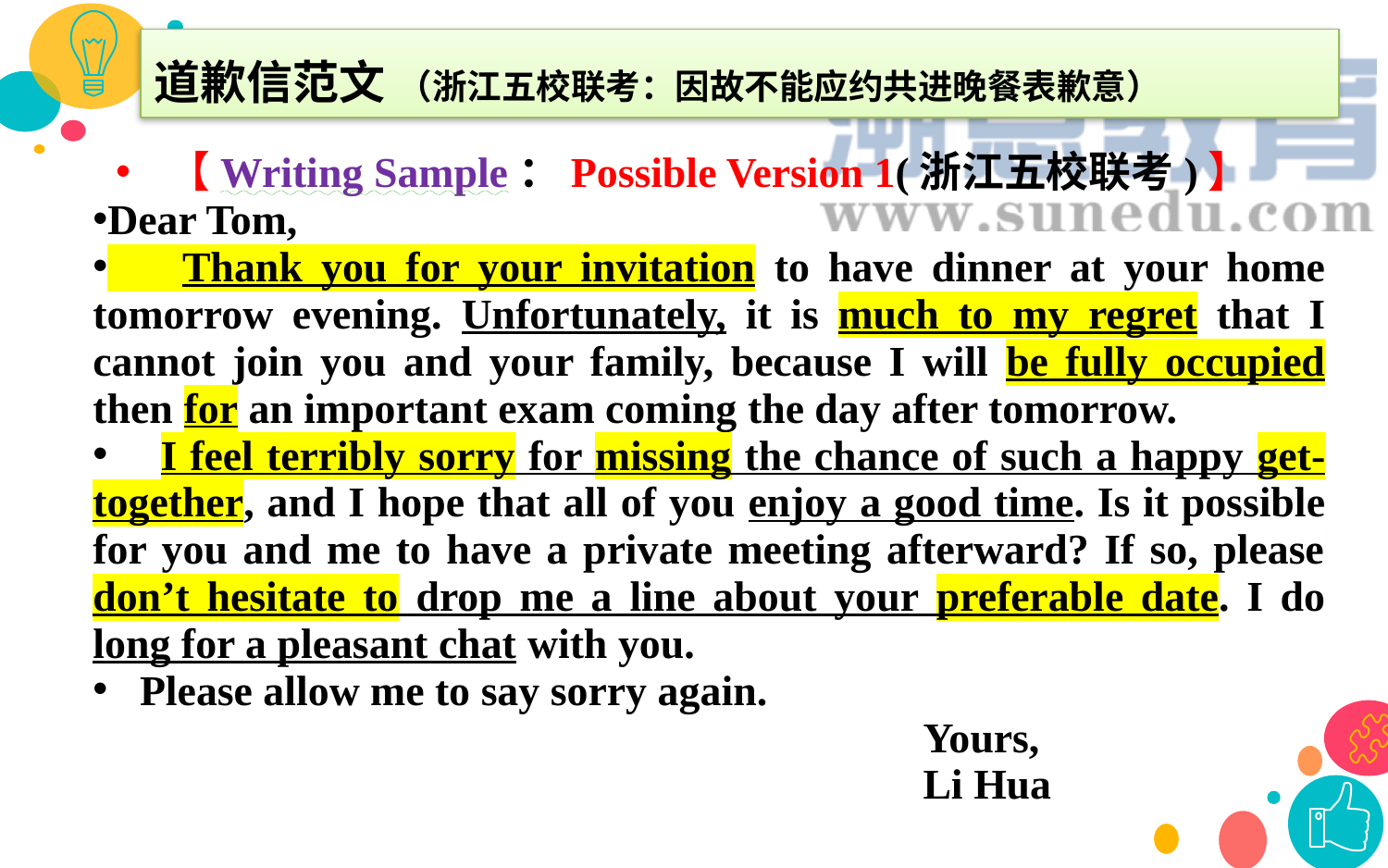

道歉信范文 （浙江五校联考：因故不能应约共进晚餐表歉意）
【Writing Sample：Possible Version 1(浙江五校联考)】
Dear Tom,
    Thank you for your invitation to have dinner at your home tomorrow evening. Unfortunately, it is much to my regret that I cannot join you and your family, because I will be fully occupied then for an important exam coming the day after tomorrow.
    I feel terribly sorry for missing the chance of such a happy get-together, and I hope that all of you enjoy a good time. Is it possible for you and me to have a private meeting afterward? If so, please don’t hesitate to drop me a line about your preferable date. I do long for a pleasant chat with you.
   Please allow me to say sorry again.
                                                                              Yours,
                                                                              Li Hua